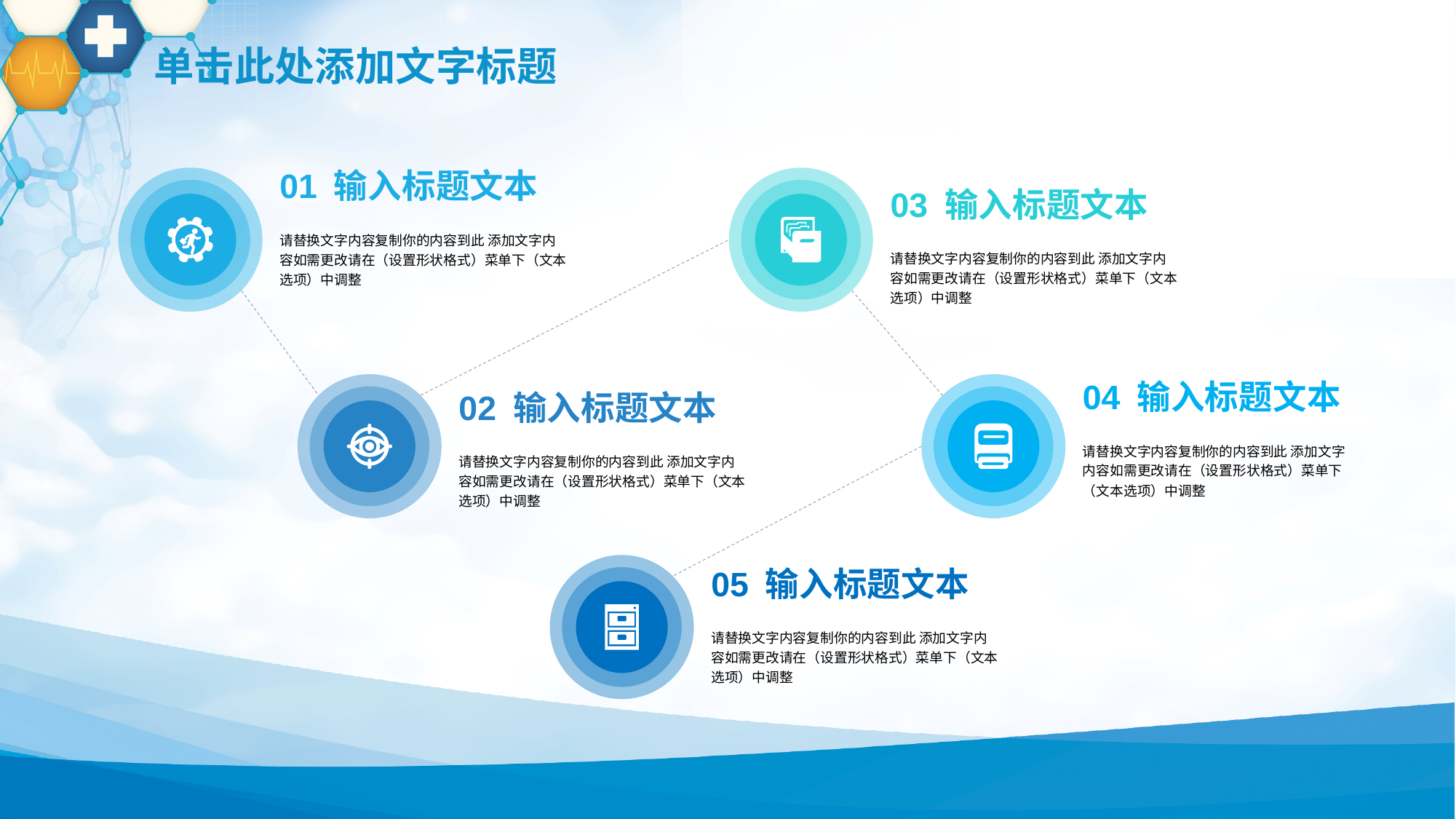

01 输入标题文本
请替换文字内容复制你的内容到此 添加文字内容如需更改请在（设置形状格式）菜单下（文本选项）中调整

03 输入标题文本
请替换文字内容复制你的内容到此 添加文字内容如需更改请在（设置形状格式）菜单下（文本选项）中调整
04 输入标题文本
请替换文字内容复制你的内容到此 添加文字内容如需更改请在（设置形状格式）菜单下（文本选项）中调整

02 输入标题文本
请替换文字内容复制你的内容到此 添加文字内容如需更改请在（设置形状格式）菜单下（文本选项）中调整

05 输入标题文本
请替换文字内容复制你的内容到此 添加文字内容如需更改请在（设置形状格式）菜单下（文本选项）中调整